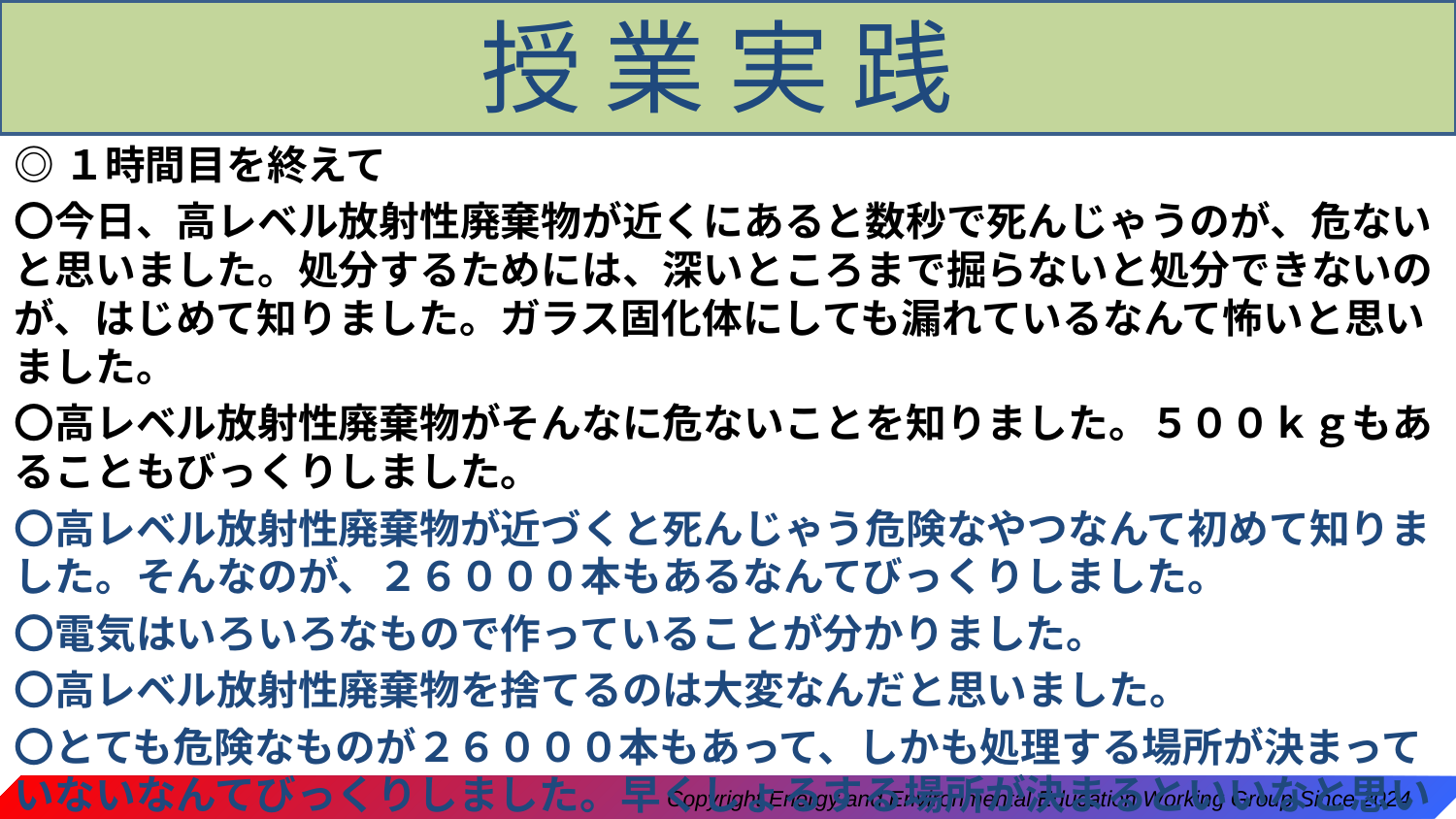

授 業 実 践

◎１時間目を終えて
〇今日、高レベル放射性廃棄物が近くにあると数秒で死んじゃうのが、危ないと思いました。処分するためには、深いところまで掘らないと処分できないのが、はじめて知りました。ガラス固化体にしても漏れているなんて怖いと思いました。
〇高レベル放射性廃棄物がそんなに危ないことを知りました。５００ｋｇもあることもびっくりしました。
〇高レベル放射性廃棄物が近づくと死んじゃう危険なやつなんて初めて知りました。そんなのが、２６０００本もあるなんてびっくりしました。
〇電気はいろいろなもので作っていることが分かりました。
〇高レベル放射性廃棄物を捨てるのは大変なんだと思いました。
〇とても危険なものが２６０００本もあって、しかも処理する場所が決まっていないなんてびっくりしました。早くしょるする場所が決まるといいなと思いました。